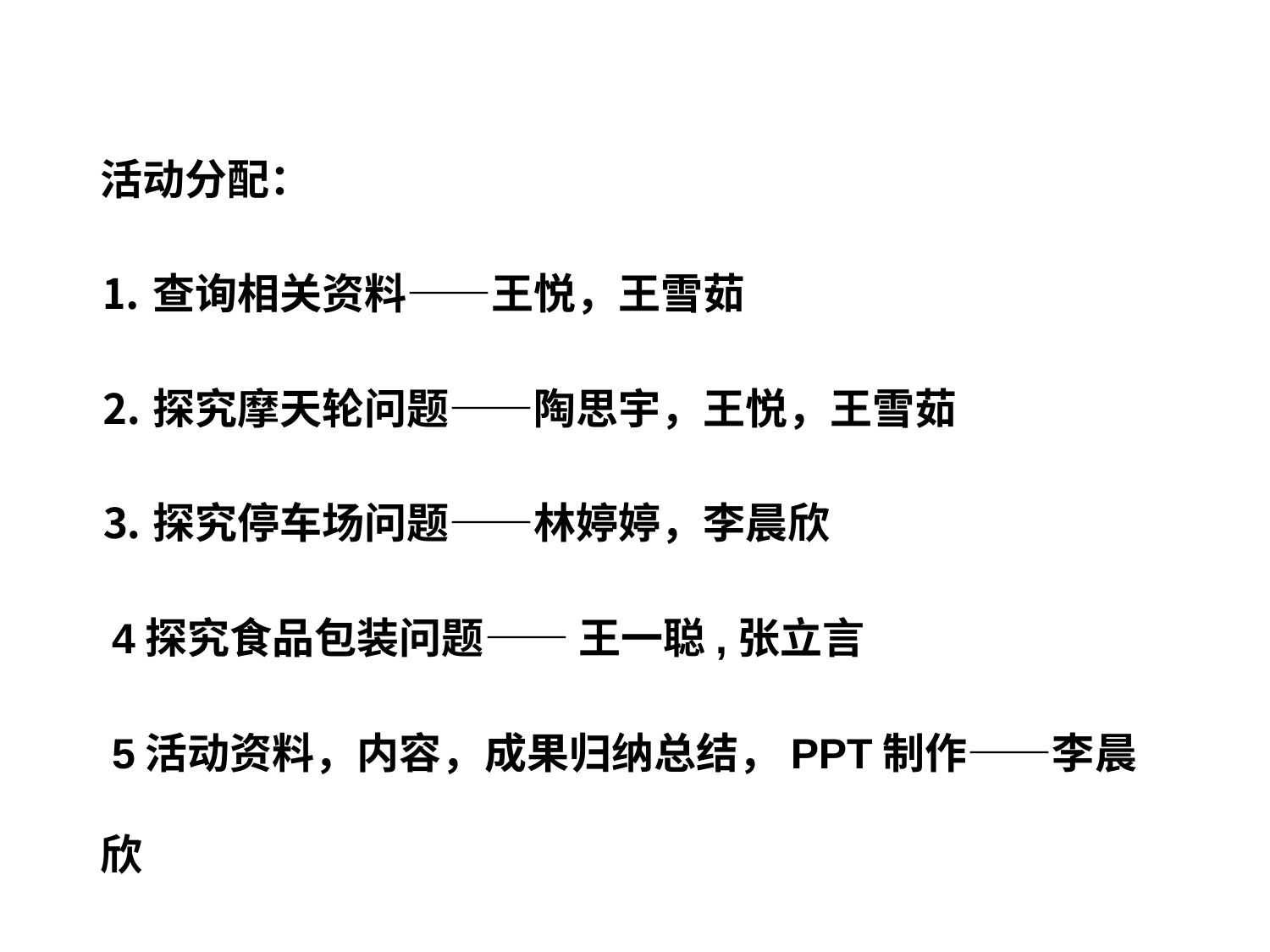

活动分配：
⒈查询相关资料――王悦，王雪茹
⒉探究摩天轮问题――陶思宇，王悦，王雪茹
⒊探究停车场问题――林婷婷，李晨欣
 4探究食品包装问题―― 王一聪,张立言
 5活动资料，内容，成果归纳总结，PPT制作――李晨欣